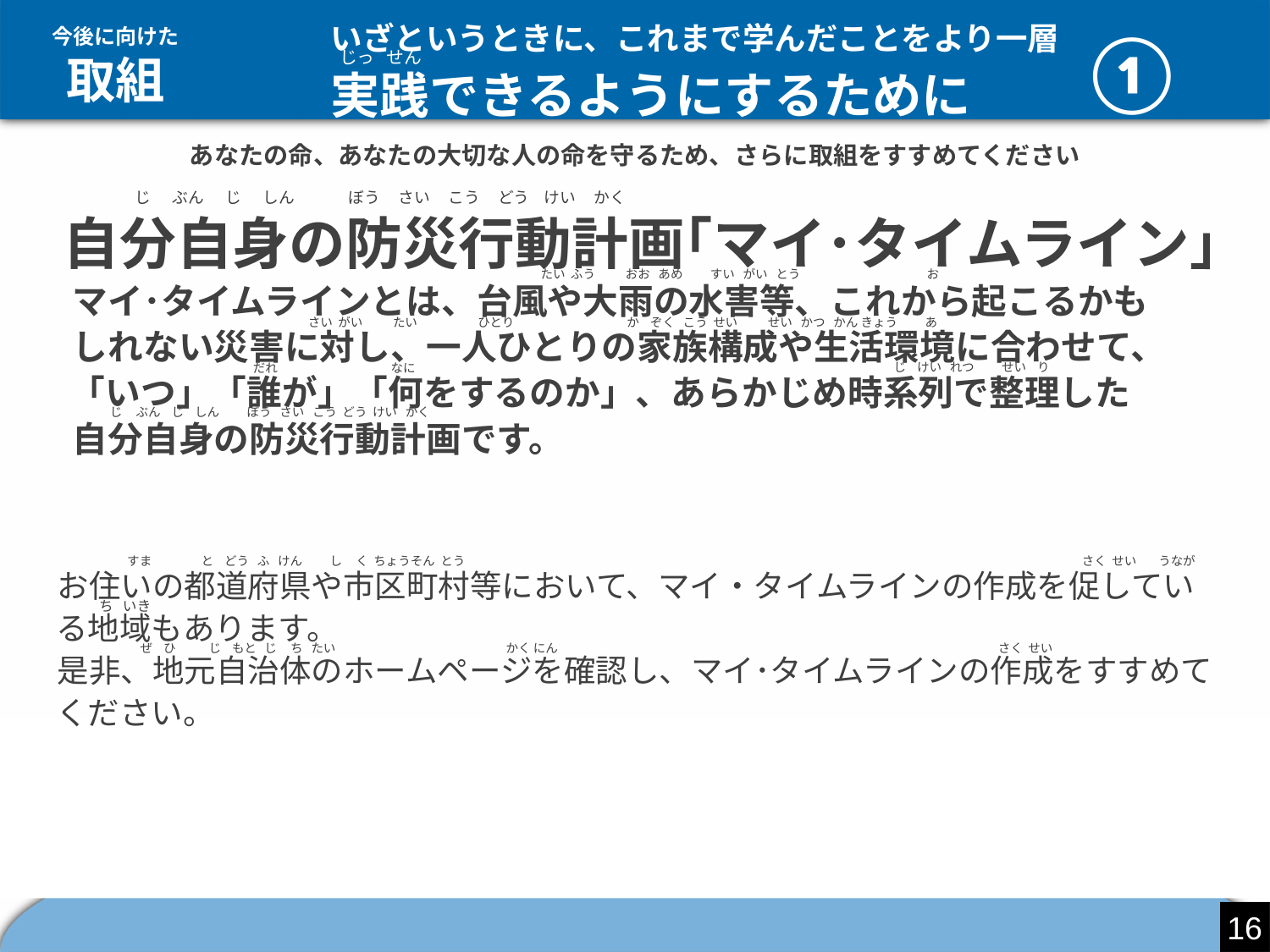

いざというときに、これまで学んだことをより一層
実践できるようにするために
①
今後に向けた
取組
じっ   せん
あなたの命、あなたの大切な人の命を守るため、さらに取組をすすめてください
じ      ぶん      じ      しん               ぼう     さい     こう     どう    けい     かく
自分自身の防災行動計画｢マイ･タイムライン｣
たい  ふう           おお   あめ          すい   がい   とう                                              お
マイ･タイムラインとは、台風や大雨の水害等、これから起こるかも
しれない災害に対し、一人ひとりの家族構成や生活環境に合わせて、「いつ」「誰が」「何をするのか」、あらかじめ時系列で整理した
自分自身の防災行動計画です。
さい  がい           たい                      ひとり                                         か    ぞく   こう  せい           せい   かつ   かん きょう          あ
じ    けい   れつ          せい    り
だれ　　　　　　　　　 なに
 じ     ぶん    じ    しん          ぼう   さい   こう  どう  けい   かく
すま                  と    どう   ふ   けん          し     く  ちょうそん  とう
さく  せい        うなが
お住いの都道府県や市区町村等において、マイ・タイムラインの作成を促している地域もあります。
是非、地元自治体のホームページを確認し、マイ･タイムラインの作成をすすめてください。
ち   いき
さく  せい
ぜ    ひ            じ    もと   じ     ち   たい                                                              かく にん

16